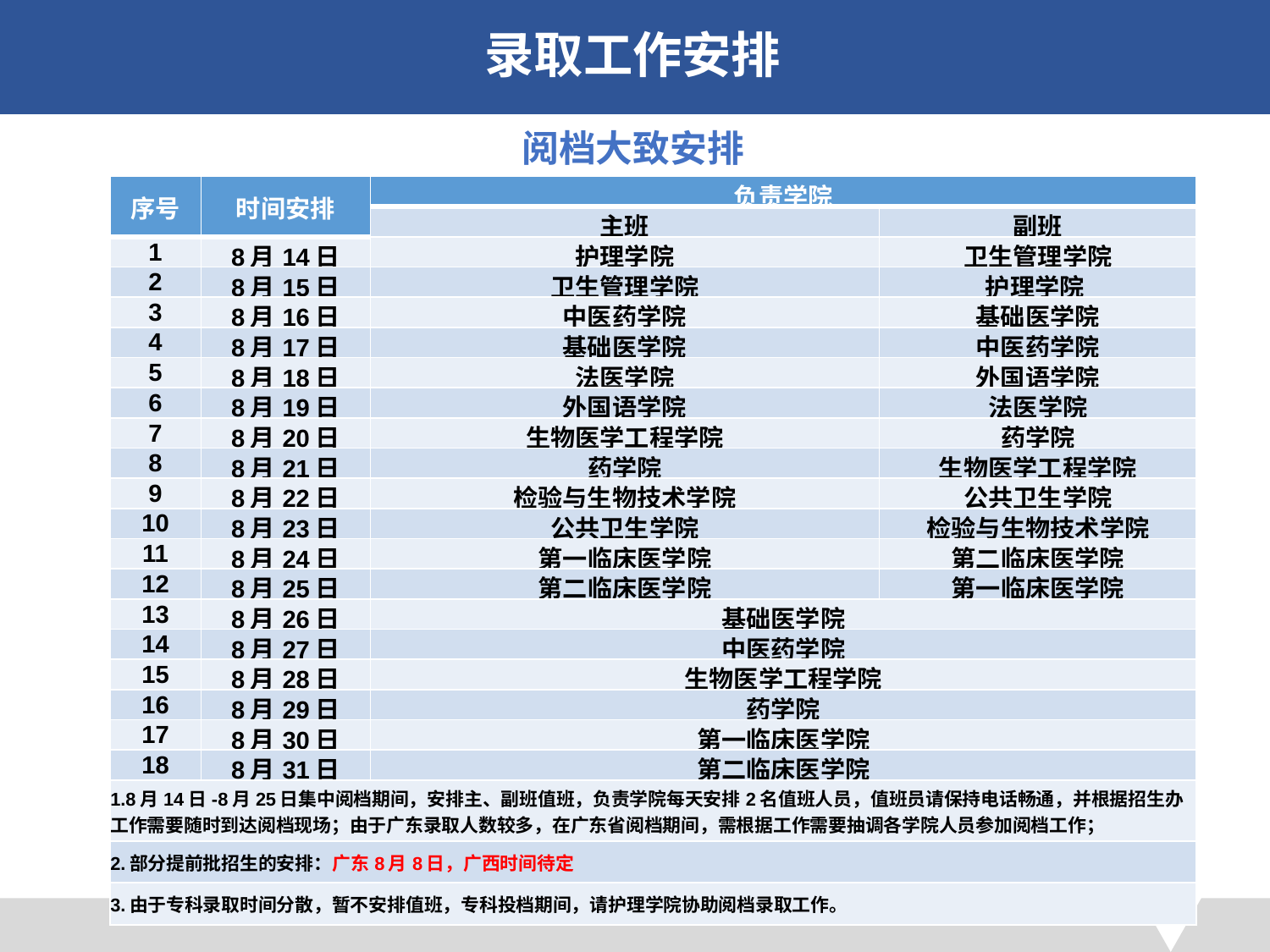

录取工作安排
阅档大致安排
| 序号 | 时间安排 | 负责学院 |  |
| --- | --- | --- | --- |
|  |  | 主班 | 副班 |
| 1 | 8月14日 | 护理学院 | 卫生管理学院 |
| 2 | 8月15日 | 卫生管理学院 | 护理学院 |
| 3 | 8月16日 | 中医药学院 | 基础医学院 |
| 4 | 8月17日 | 基础医学院 | 中医药学院 |
| 5 | 8月18日 | 法医学院 | 外国语学院 |
| 6 | 8月19日 | 外国语学院 | 法医学院 |
| 7 | 8月20日 | 生物医学工程学院 | 药学院 |
| 8 | 8月21日 | 药学院 | 生物医学工程学院 |
| 9 | 8月22日 | 检验与生物技术学院 | 公共卫生学院 |
| 10 | 8月23日 | 公共卫生学院 | 检验与生物技术学院 |
| 11 | 8月24日 | 第一临床医学院 | 第二临床医学院 |
| 12 | 8月25日 | 第二临床医学院 | 第一临床医学院 |
| 13 | 8月26日 | 基础医学院 |  |
| 14 | 8月27日 | 中医药学院 |  |
| 15 | 8月28日 | 生物医学工程学院 |  |
| 16 | 8月29日 | 药学院 |  |
| 17 | 8月30日 | 第一临床医学院 |  |
| 18 | 8月31日 | 第二临床医学院 |  |
| 1.8月14日-8月25日集中阅档期间，安排主、副班值班，负责学院每天安排2名值班人员，值班员请保持电话畅通，并根据招生办工作需要随时到达阅档现场；由于广东录取人数较多，在广东省阅档期间，需根据工作需要抽调各学院人员参加阅档工作； |  |  |  |
| 2.部分提前批招生的安排：广东8月8日，广西时间待定 |  |  |  |
| 3.由于专科录取时间分散，暂不安排值班，专科投档期间，请护理学院协助阅档录取工作。 |  |  |  |
53